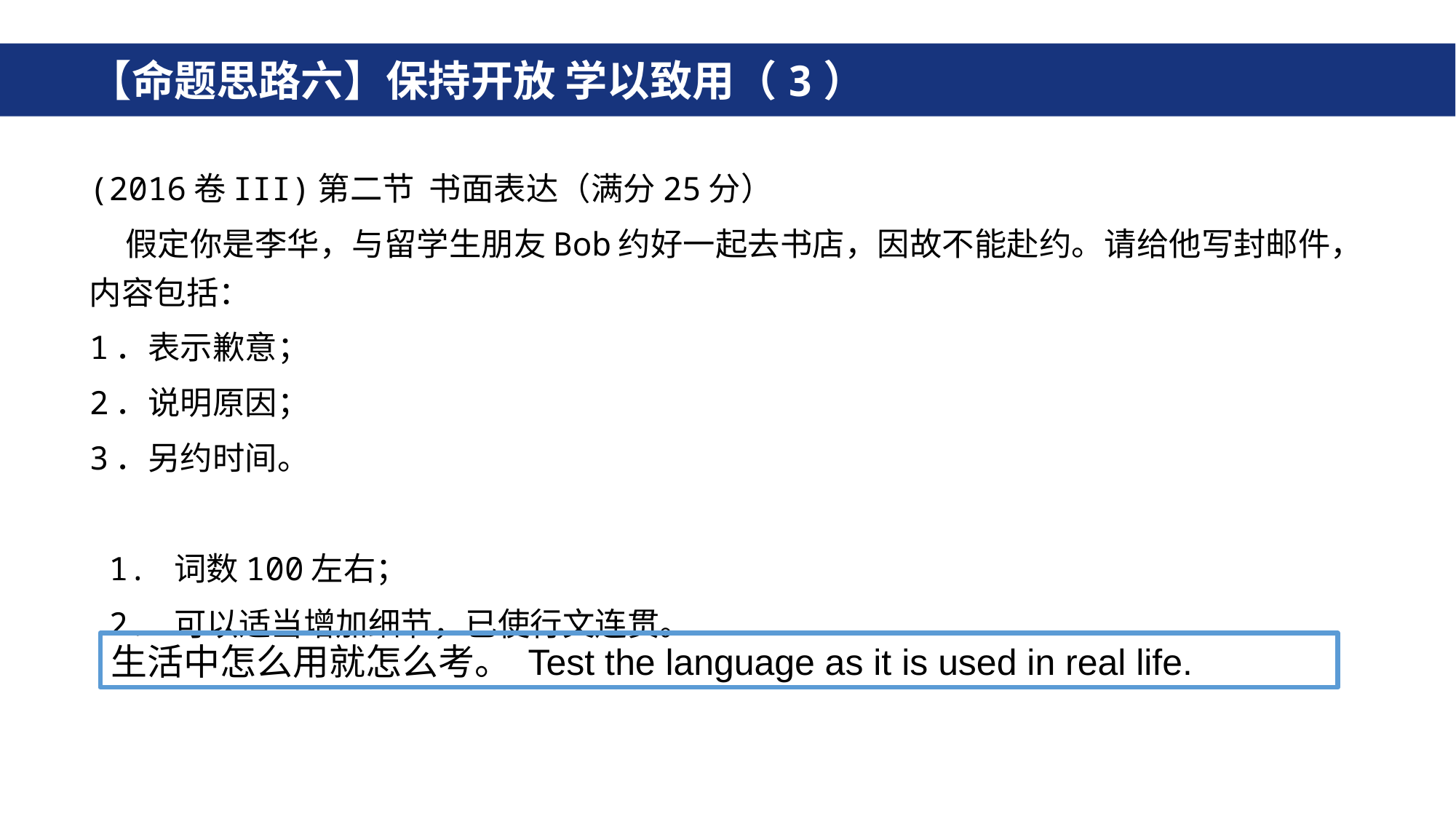

# 【命题思路六】保持开放 学以致用（3）
(2016卷III)第二节  书面表达（满分25分）
    假定你是李华，与留学生朋友Bob约好一起去书店，因故不能赴约。请给他写封邮件，内容包括：
1．表示歉意；
2．说明原因；
3．另约时间。

 1. 词数100左右；
 2. 可以适当增加细节，已使行文连贯。

生活中怎么用就怎么考。 Test the language as it is used in real life.